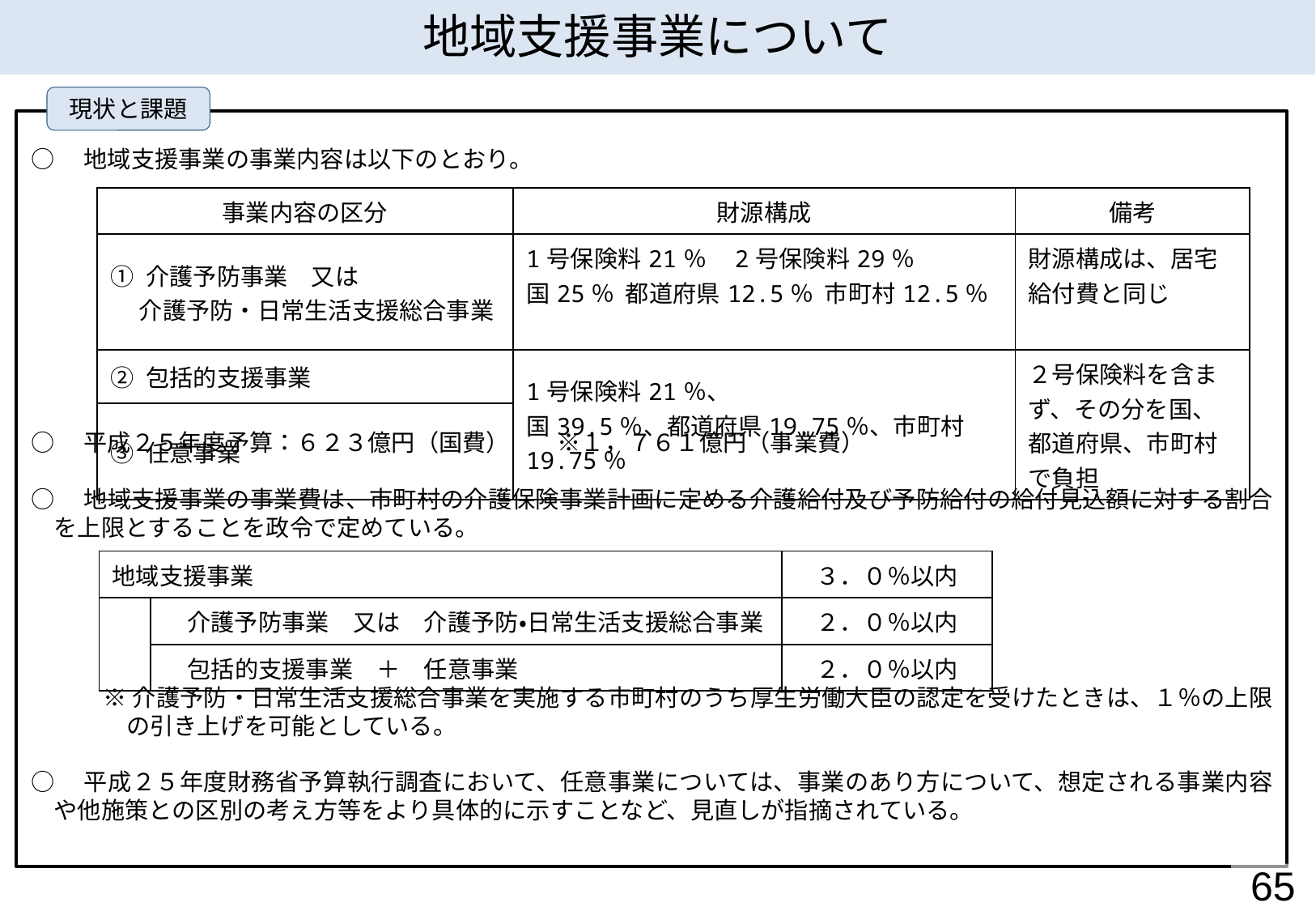

地域支援事業について
現状と課題

○　地域支援事業の事業内容は以下のとおり。

○　平成２５年度予算：６２３億円（国費）　　※１，７６１億円（事業費）

○　地域支援事業の事業費は、市町村の介護保険事業計画に定める介護給付及び予防給付の給付見込額に対する割合を上限とすることを政令で定めている。

※介護予防・日常生活支援総合事業を実施する市町村のうち厚生労働大臣の認定を受けたときは、１％の上限の引き上げを可能としている。

○　平成２５年度財務省予算執行調査において、任意事業については、事業のあり方について、想定される事業内容や他施策との区別の考え方等をより具体的に示すことなど、見直しが指摘されている。

| 事業内容の区分 | 財源構成 | 備考 |
| --- | --- | --- |
| ① 介護予防事業　又は 　 介護予防・日常生活支援総合事業 | 1号保険料21％ 2号保険料29％ 国25％ 都道府県12.5％ 市町村12.5％ | 財源構成は、居宅給付費と同じ |
| ② 包括的支援事業 | 1号保険料21％、 国39.5％、都道府県19.75％、市町村19.75％ | ２号保険料を含まず、その分を国、都道府県、市町村で負担 |
| ③ 任意事業 |  |  |
| 地域支援事業 |  | ３．０％以内 |
| --- | --- | --- |
|  | 介護予防事業　又は　介護予防・日常生活支援総合事業 | ２．０％以内 |
|  | 包括的支援事業　＋　任意事業 | ２．０％以内 |
65